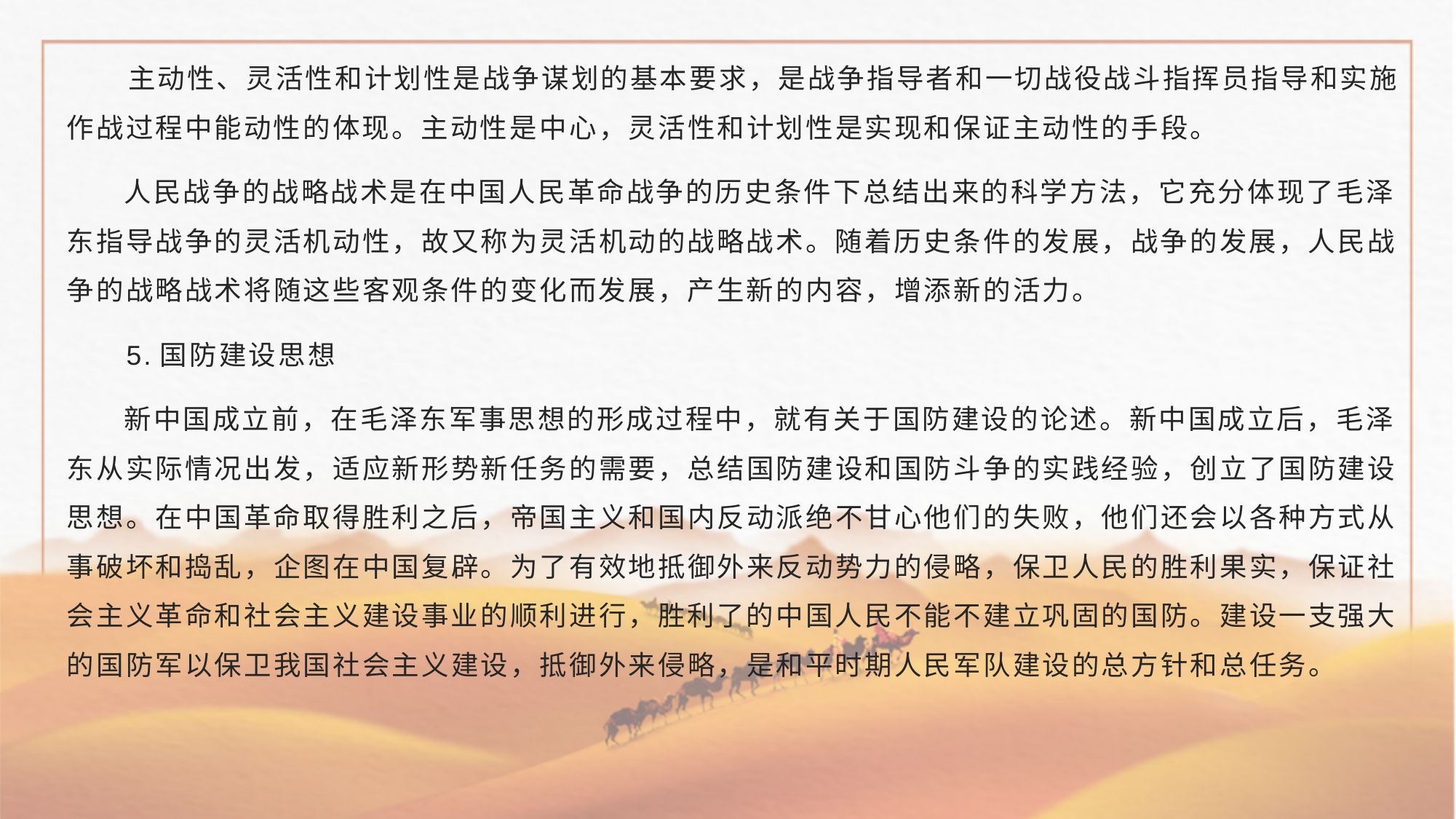

主动性、灵活性和计划性是战争谋划的基本要求，是战争指导者和一切战役战斗指挥员指导和实施作战过程中能动性的体现。主动性是中心，灵活性和计划性是实现和保证主动性的手段。
      人民战争的战略战术是在中国人民革命战争的历史条件下总结出来的科学方法，它充分体现了毛泽东指导战争的灵活机动性，故又称为灵活机动的战略战术。随着历史条件的发展，战争的发展，人民战争的战略战术将随这些客观条件的变化而发展，产生新的内容，增添新的活力。
      5.国防建设思想
      新中国成立前，在毛泽东军事思想的形成过程中，就有关于国防建设的论述。新中国成立后，毛泽东从实际情况出发，适应新形势新任务的需要，总结国防建设和国防斗争的实践经验，创立了国防建设思想。在中国革命取得胜利之后，帝国主义和国内反动派绝不甘心他们的失败，他们还会以各种方式从事破坏和捣乱，企图在中国复辟。为了有效地抵御外来反动势力的侵略，保卫人民的胜利果实，保证社会主义革命和社会主义建设事业的顺利进行，胜利了的中国人民不能不建立巩固的国防。建设一支强大的国防军以保卫我国社会主义建设，抵御外来侵略，是和平时期人民军队建设的总方针和总任务。